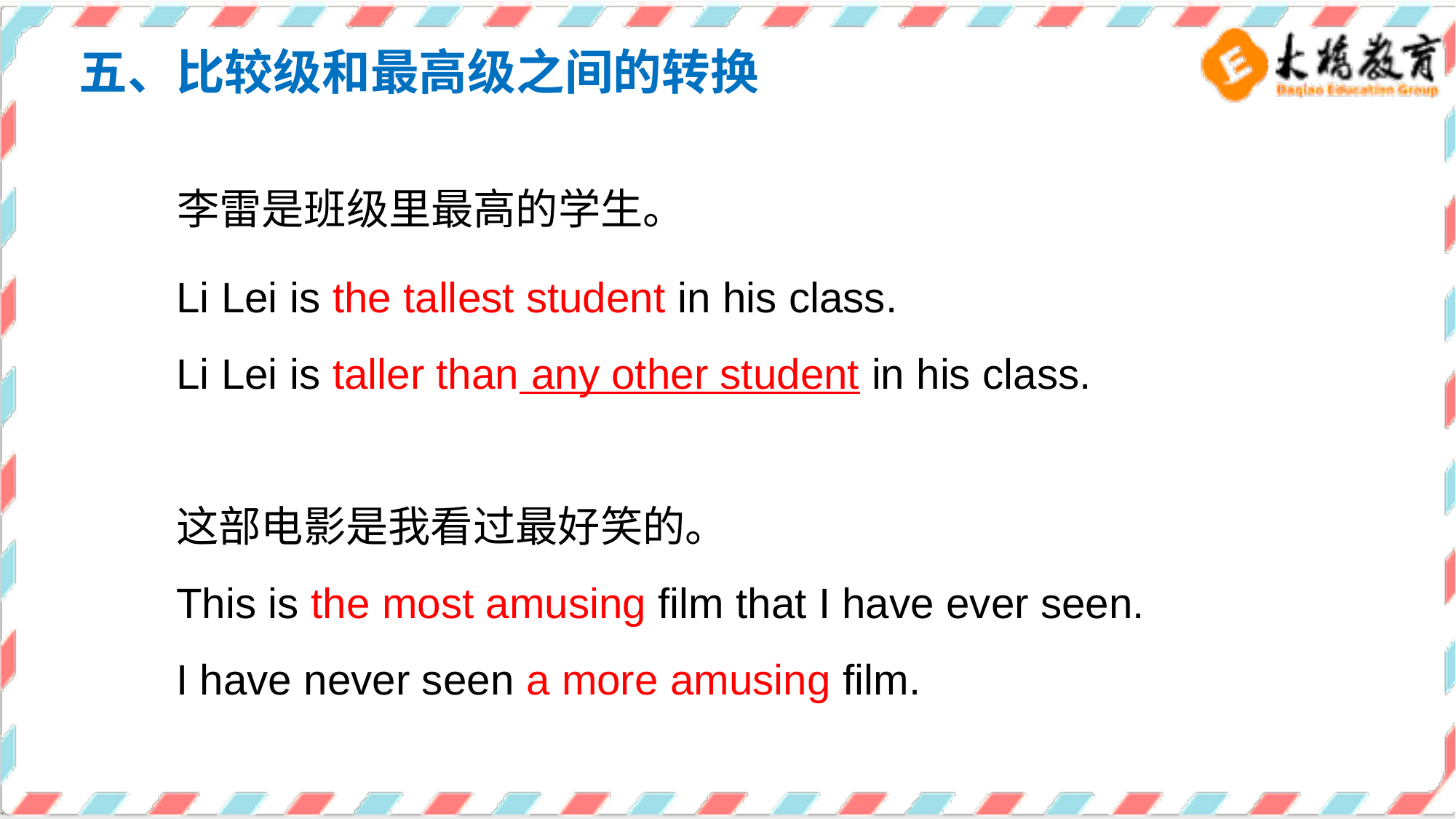

五、比较级和最高级之间的转换
李雷是班级里最高的学生。
Li Lei is the tallest student in his class.
Li Lei is taller than any other student in his class.

这部电影是我看过最好笑的。
This is the most amusing film that I have ever seen.
I have never seen a more amusing film.